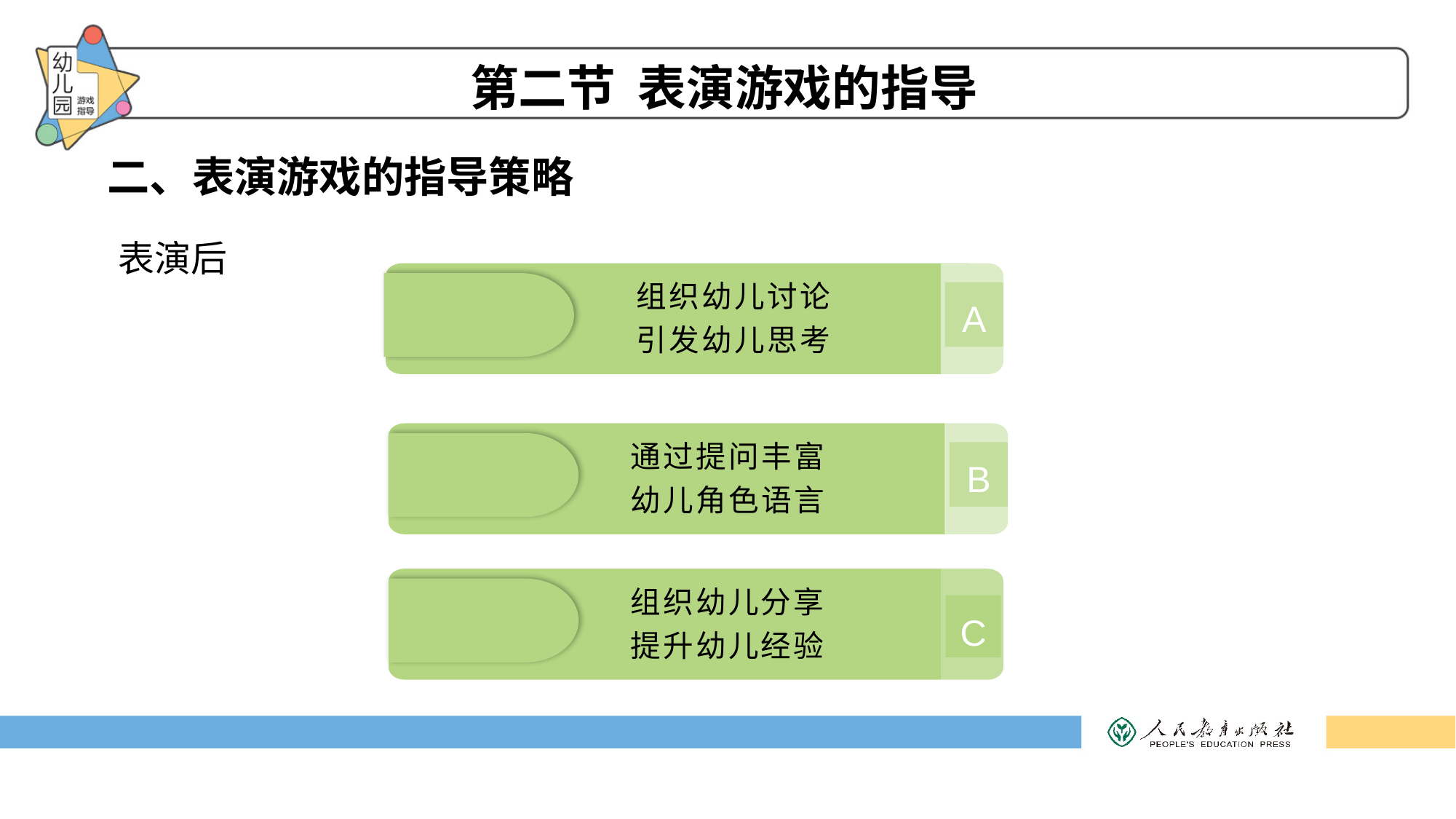

第二节  表演游戏的指导
二、表演游戏的指导策略
表演后

组织幼儿讨论
引发幼儿思考
A

通过提问丰富
幼儿角色语言
B
B

组织幼儿分享
提升幼儿经验
C